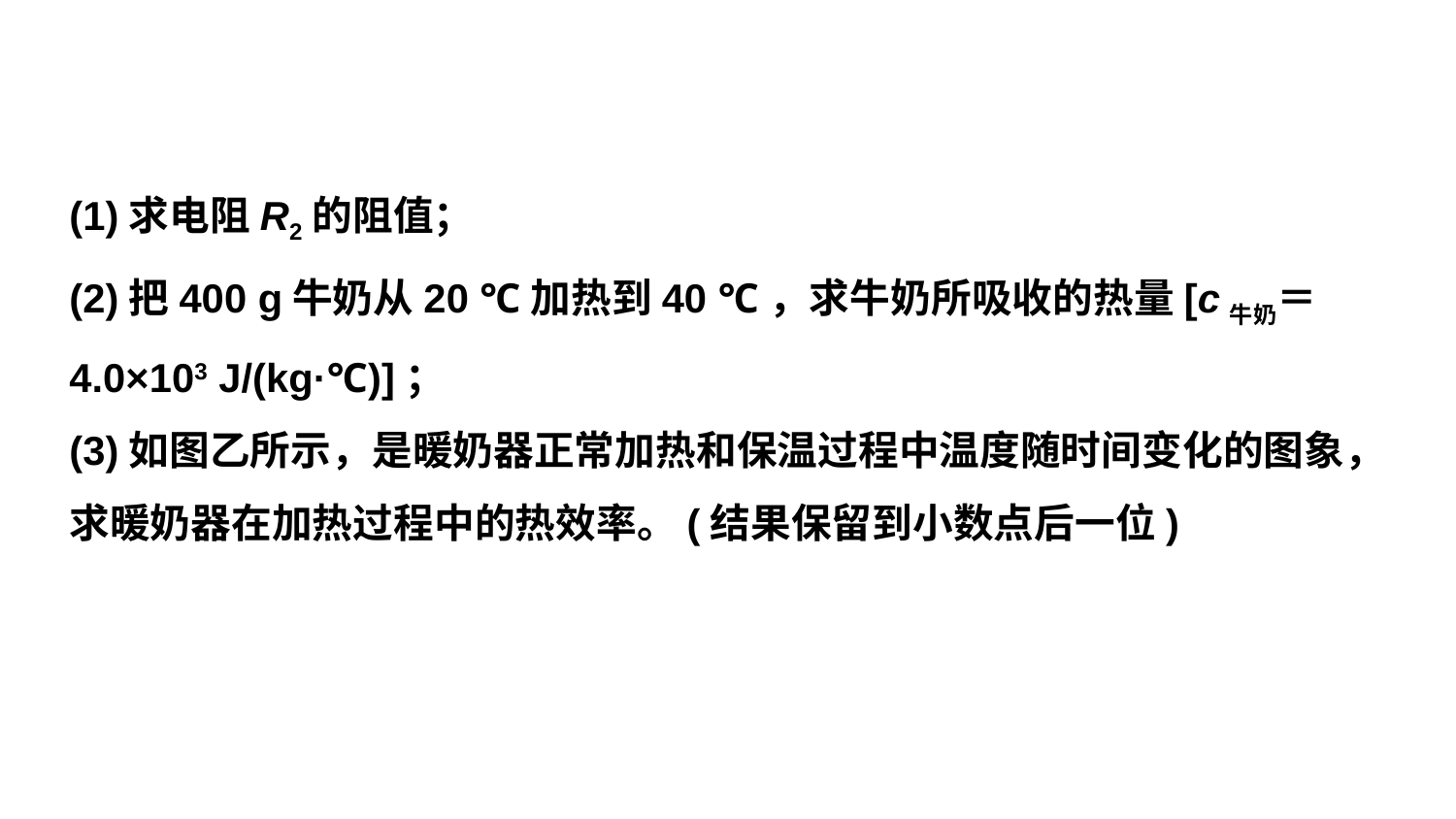

(1)求电阻R2的阻值；
(2)把400 g牛奶从20 ℃加热到40 ℃，求牛奶所吸收的热量[c牛奶＝4.0×103 J/(kg·℃)]；
(3)如图乙所示，是暖奶器正常加热和保温过程中温度随时间变化的图象，求暖奶器在加热过程中的热效率。(结果保留到小数点后一位)